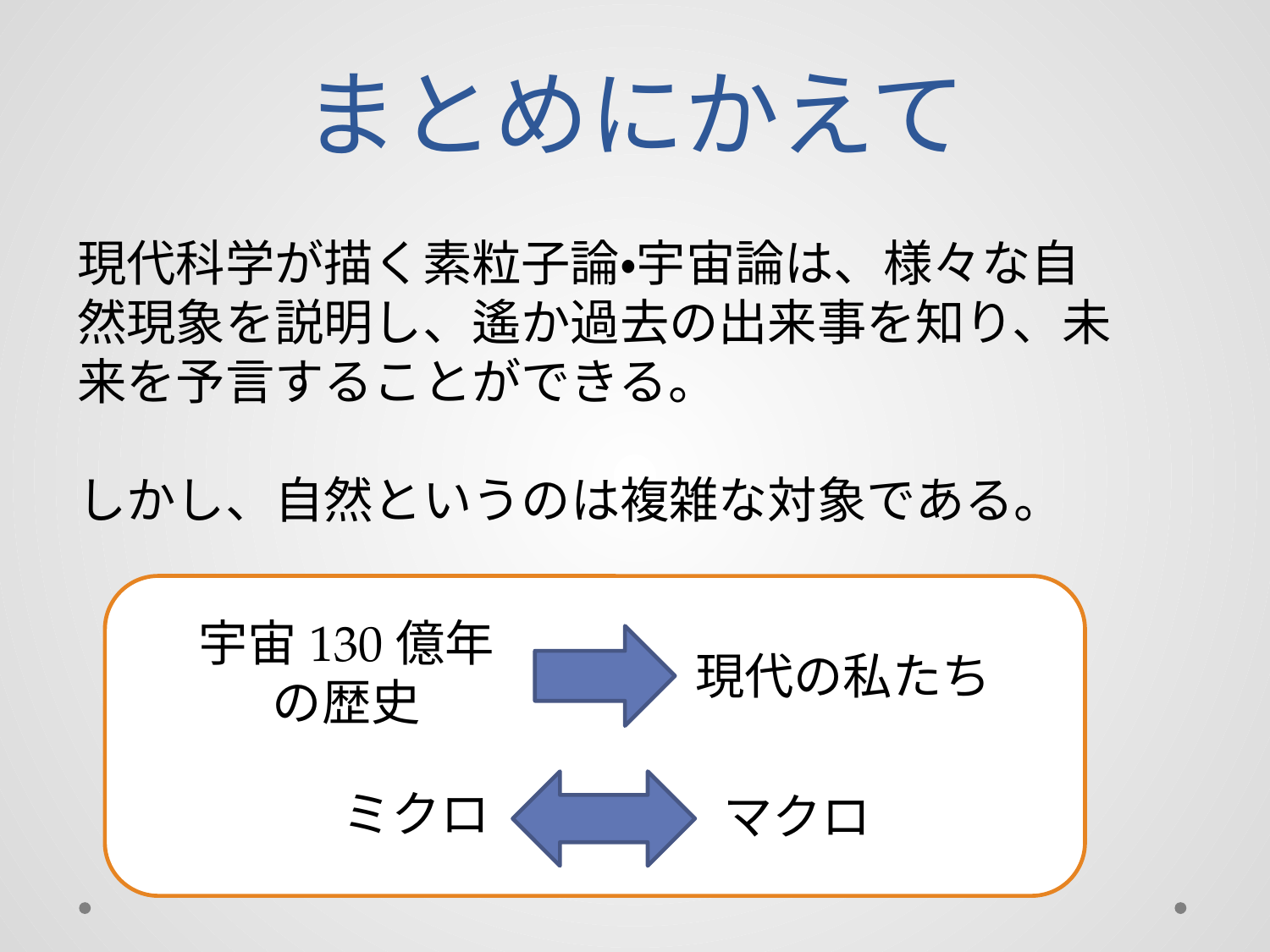

# まとめにかえて
現代科学が描く素粒子論・宇宙論は、様々な自然現象を説明し、遙か過去の出来事を知り、未来を予言することができる。

しかし、自然というのは複雑な対象である。

宇宙130億年
の歴史

現代の私たち

ミクロ
マクロ